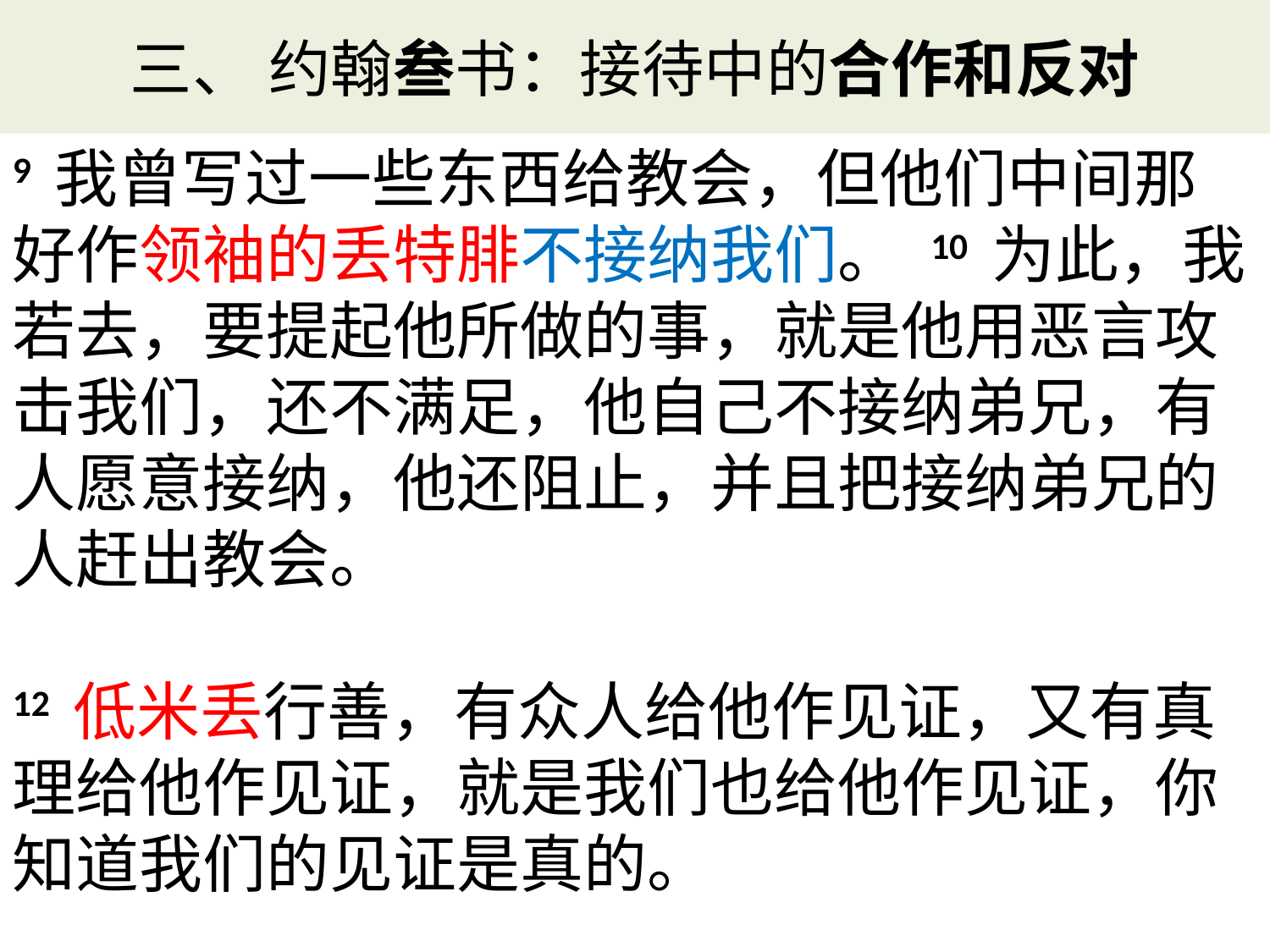

# 三、 约翰叁书：接待中的合作和反对
9 我曾写过一些东西给教会，但他们中间那好作领袖的丢特腓不接纳我们。 10 为此，我若去，要提起他所做的事，就是他用恶言攻击我们，还不满足，他自己不接纳弟兄，有人愿意接纳，他还阻止，并且把接纳弟兄的人赶出教会。

12 低米丢行善，有众人给他作见证，又有真理给他作见证，就是我们也给他作见证，你知道我们的见证是真的。